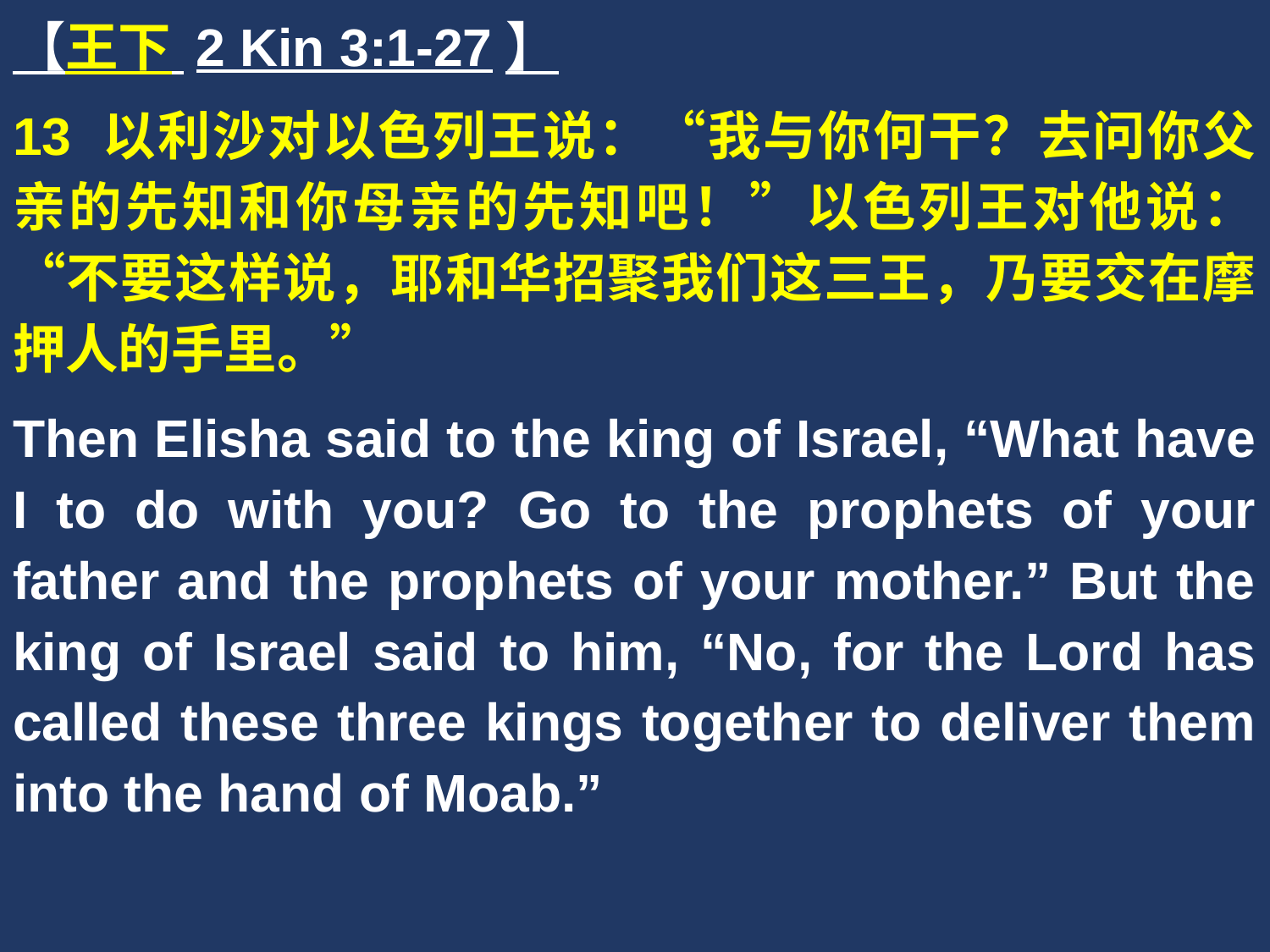

【王下 2 Kin 3:1-27】
13 以利沙对以色列王说：“我与你何干？去问你父亲的先知和你母亲的先知吧！”以色列王对他说：“不要这样说，耶和华招聚我们这三王，乃要交在摩押人的手里。”
Then Elisha said to the king of Israel, “What have I to do with you? Go to the prophets of your father and the prophets of your mother.” But the king of Israel said to him, “No, for the Lord has called these three kings together to deliver them into the hand of Moab.”